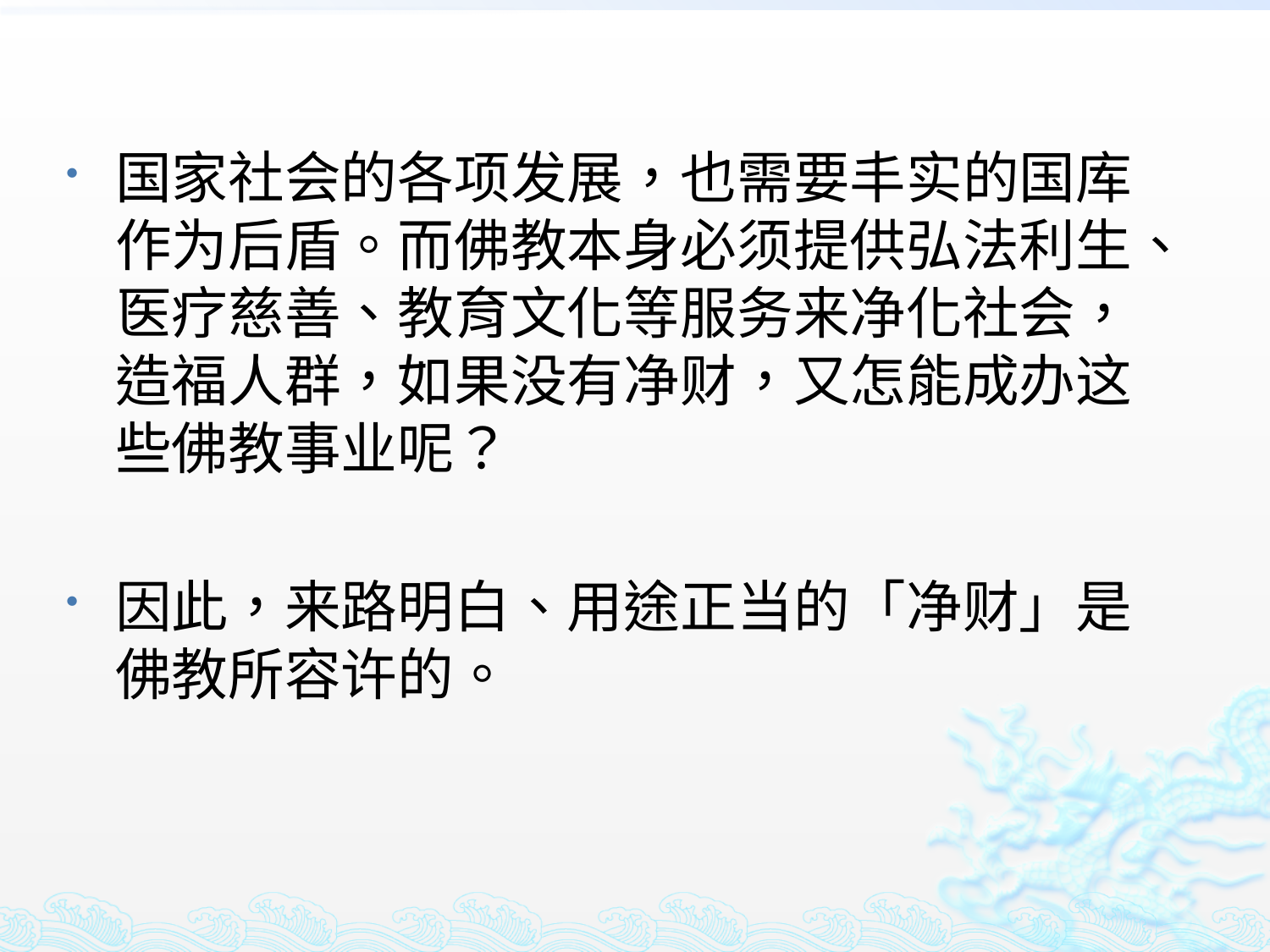

国家社会的各项发展，也需要丰实的国库作为后盾。而佛教本身必须提供弘法利生、医疗慈善、教育文化等服务来净化社会，造福人群，如果没有净财，又怎能成办这些佛教事业呢？

因此，来路明白、用途正当的「净财」是佛教所容许的。